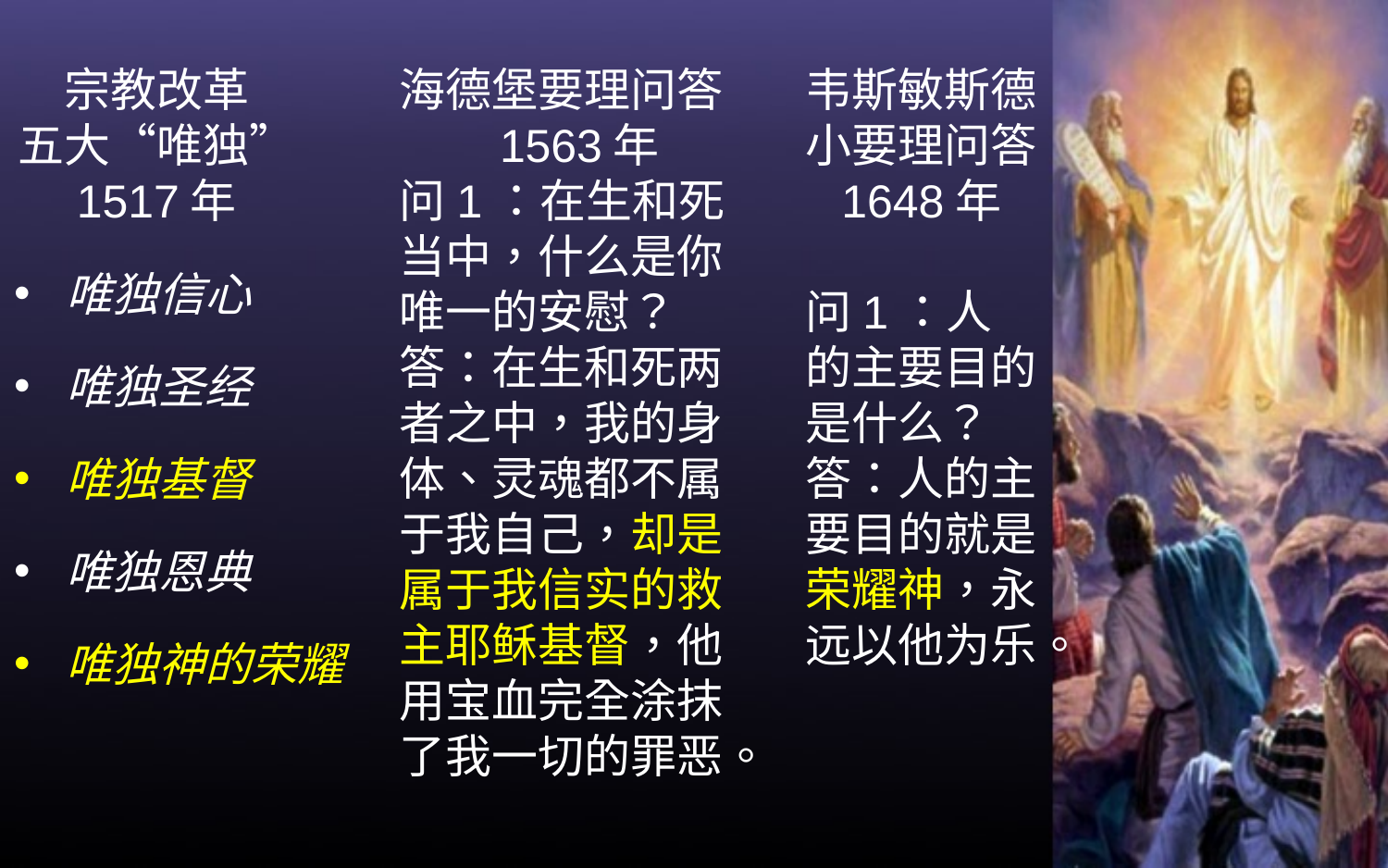

韦斯敏斯德
小要理问答
1648年

问1：人的主要目的是什么？
答：人的主要目的就是荣耀神，永远以他为乐。
# 宗教改革 五大“唯独” 1517年
海德堡要理问答
1563年
问1：在生和死当中，什么是你唯一的安慰？
答：在生和死两者之中，我的身体、灵魂都不属于我自己，却是属于我信实的救主耶稣基督，他用宝血完全涂抹了我一切的罪恶。
唯独信心
唯独圣经
唯独基督
唯独恩典
唯独神的荣耀